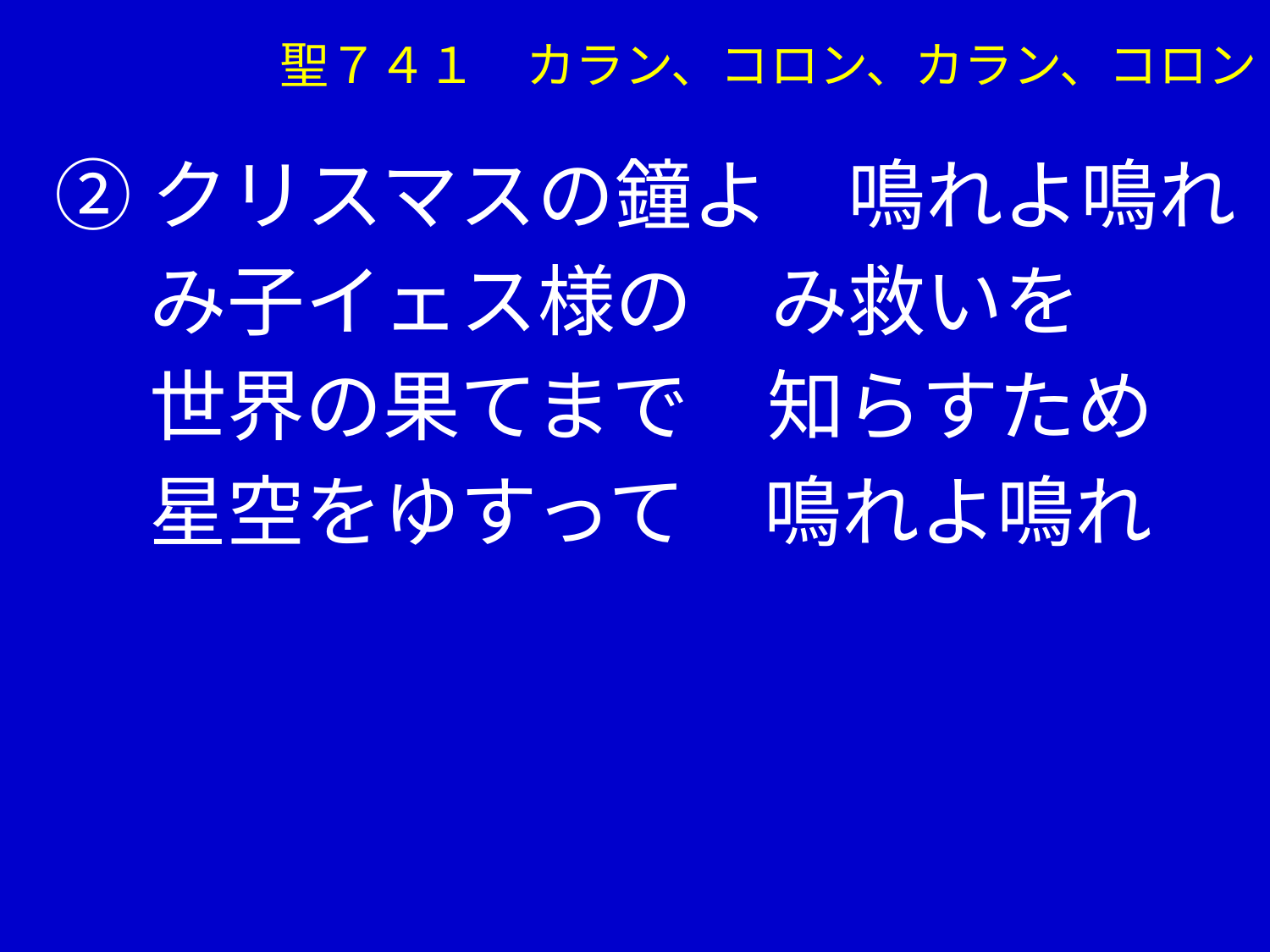

聖７４１　カラン、コロン、カラン、コロン
②クリスマスの鐘よ　鳴れよ鳴れ
　 み子イェス様の　み救いを
　 世界の果てまで　知らすため
　 星空をゆすって　鳴れよ鳴れ